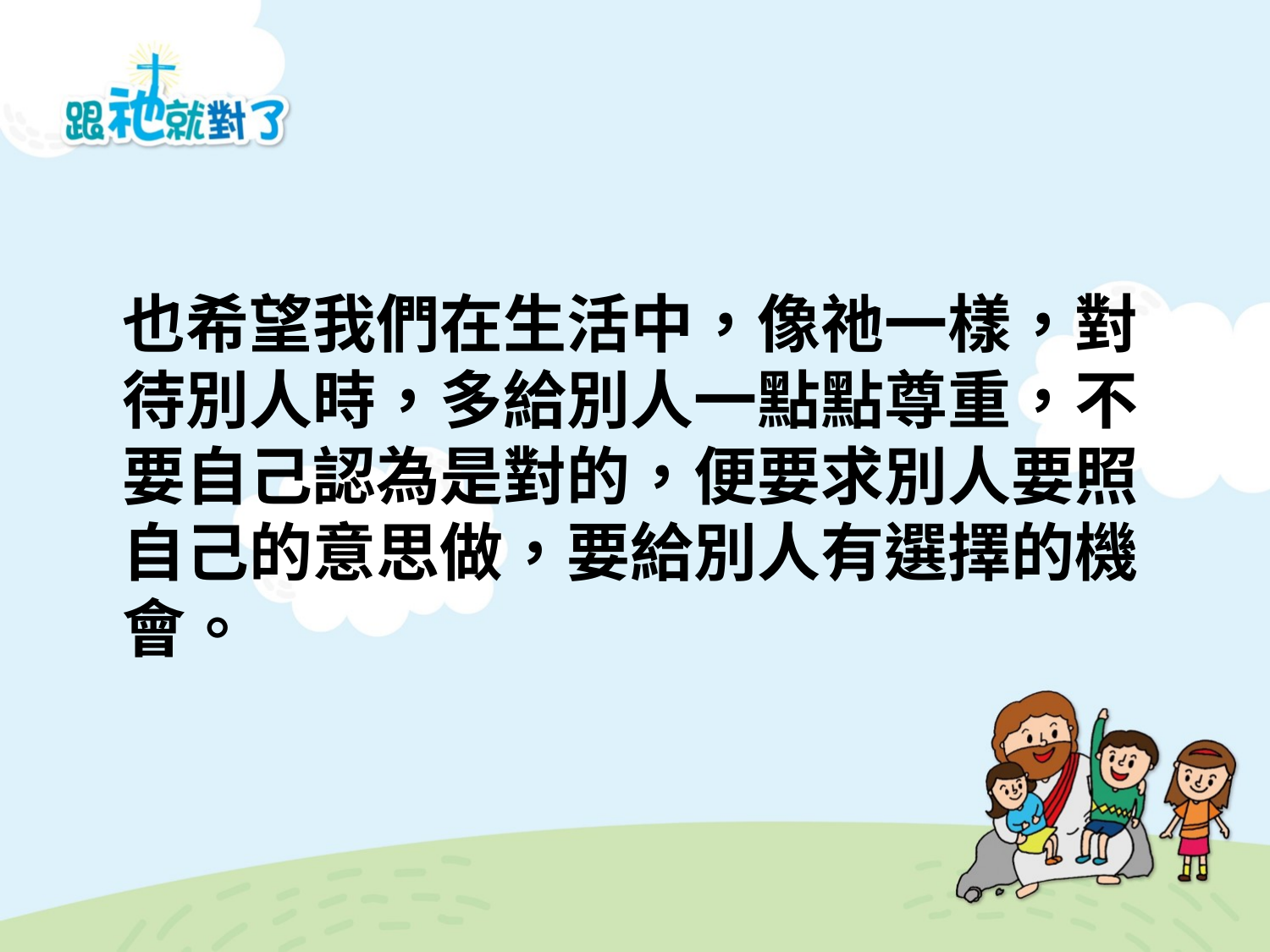

也希望我們在生活中，像祂一樣，對待別人時，多給別人一點點尊重，不要自己認為是對的，便要求別人要照自己的意思做，要給別人有選擇的機會。